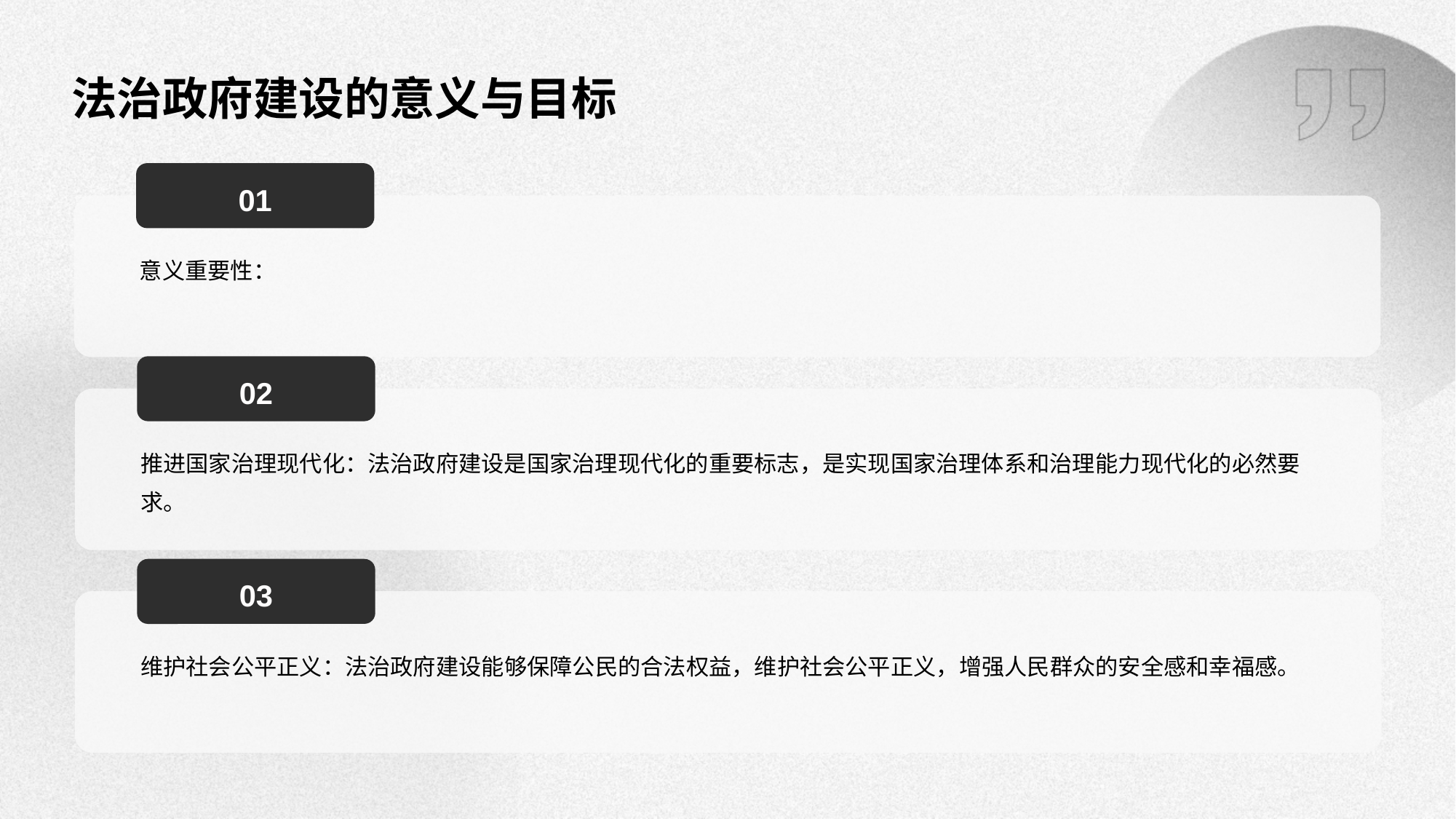

法治政府建设的意义与目标

01

意义重要性：

02

推进国家治理现代化：法治政府建设是国家治理现代化的重要标志，是实现国家治理体系和治理能力现代化的必然要求。

03

维护社会公平正义：法治政府建设能够保障公民的合法权益，维护社会公平正义，增强人民群众的安全感和幸福感。